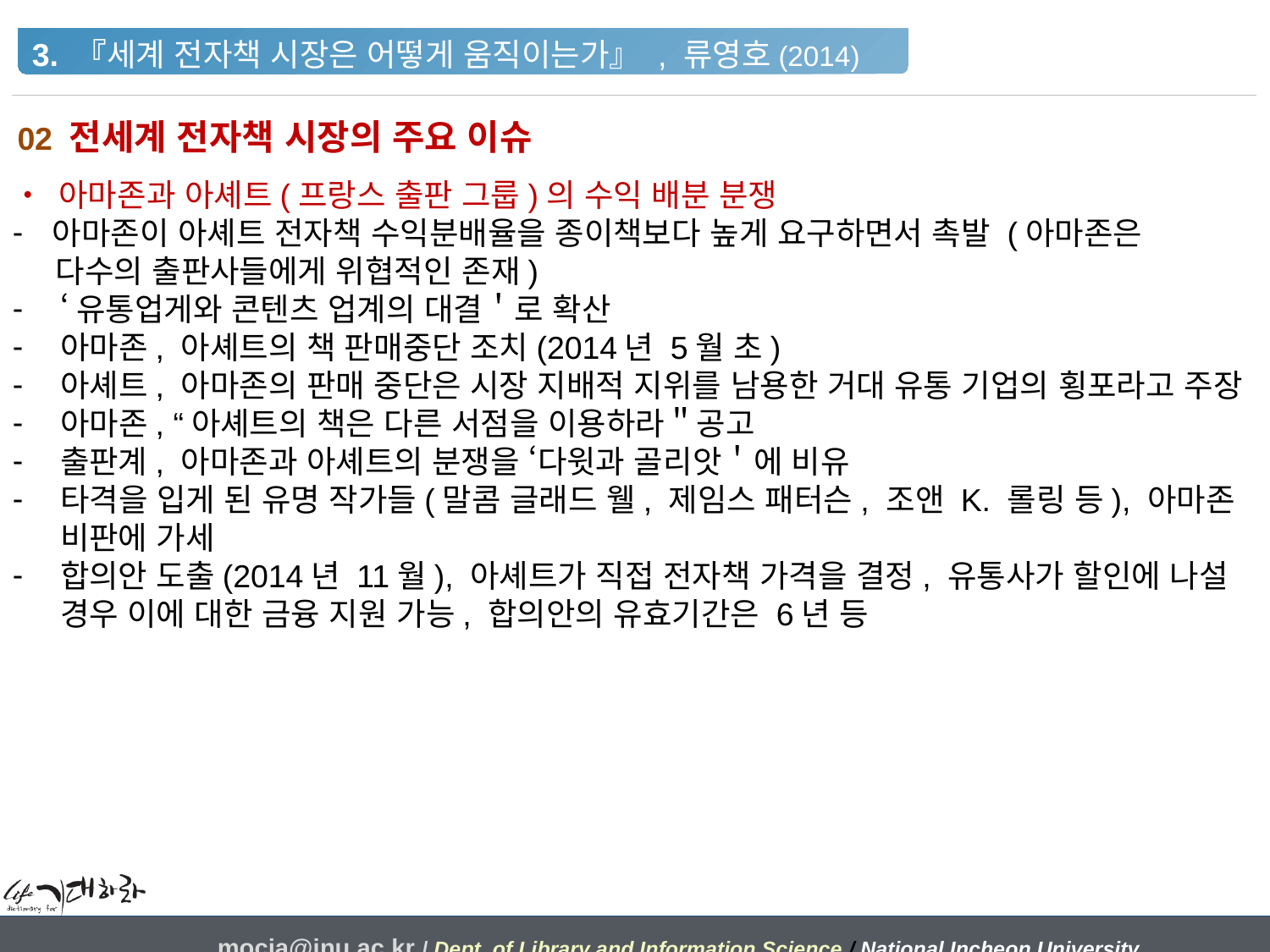

3. 『세계 전자책 시장은 어떻게 움직이는가』 , 류영호(2014)
02 전세계 전자책 시장의 주요 이슈

• 아마존과 아셰트(프랑스 출판 그룹)의 수익 배분 분쟁
아마존이 아셰트 전자책 수익분배율을 종이책보다 높게 요구하면서 촉발 (아마존은
    다수의 출판사들에게 위협적인 존재)
‘유통업게와 콘텐츠 업계의 대결＇로 확산
아마존, 아셰트의 책 판매중단 조치(2014년 5월 초)
아셰트, 아마존의 판매 중단은 시장 지배적 지위를 남용한 거대 유통 기업의 횡포라고 주장
아마존, “아셰트의 책은 다른 서점을 이용하라＂공고
출판계, 아마존과 아셰트의 분쟁을 ‘다윗과 골리앗＇에 비유
타격을 입게 된 유명 작가들(말콤 글래드 웰, 제임스 패터슨, 조앤 K. 롤링 등), 아마존 비판에 가세
합의안 도출(2014년 11월), 아셰트가 직접 전자책 가격을 결정, 유통사가 할인에 나설 경우 이에 대한 금융 지원 가능, 합의안의 유효기간은 6년 등

mocja@inu.ac.kr / Dept. of Library and Information Science / National Incheon University